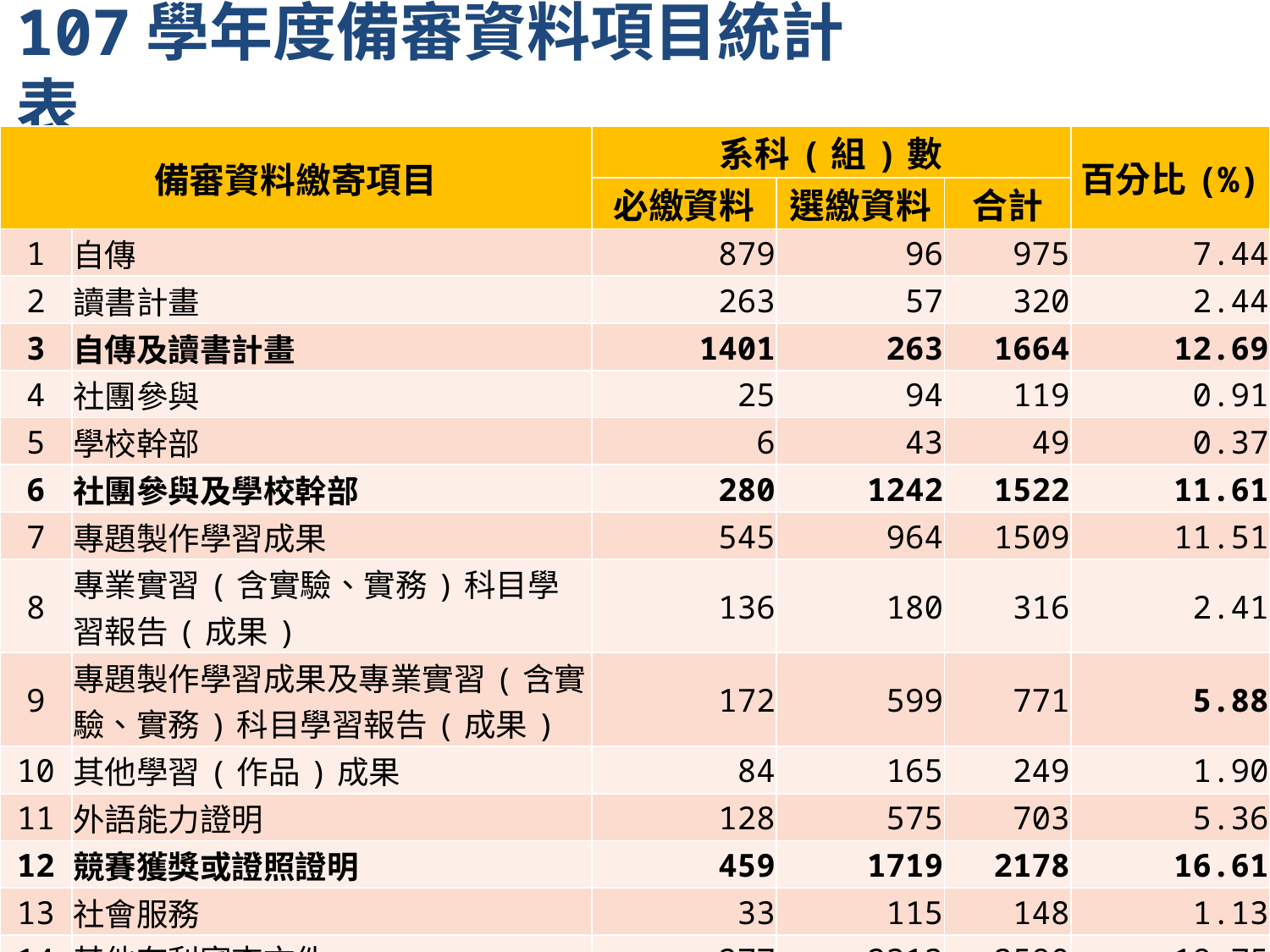

107學年度備審資料項目統計表
| 備審資料繳寄項目 |  | 系科(組)數 |  |  | 百分比(%) |
| --- | --- | --- | --- | --- | --- |
|  |  | 必繳資料 | 選繳資料 | 合計 |  |
| 1 | 自傳 | 879 | 96 | 975 | 7.44 |
| 2 | 讀書計畫 | 263 | 57 | 320 | 2.44 |
| 3 | 自傳及讀書計畫 | 1401 | 263 | 1664 | 12.69 |
| 4 | 社團參與 | 25 | 94 | 119 | 0.91 |
| 5 | 學校幹部 | 6 | 43 | 49 | 0.37 |
| 6 | 社團參與及學校幹部 | 280 | 1242 | 1522 | 11.61 |
| 7 | 專題製作學習成果 | 545 | 964 | 1509 | 11.51 |
| 8 | 專業實習(含實驗、實務)科目學習報告(成果) | 136 | 180 | 316 | 2.41 |
| 9 | 專題製作學習成果及專業實習(含實驗、實務)科目學習報告(成果) | 172 | 599 | 771 | 5.88 |
| 10 | 其他學習(作品)成果 | 84 | 165 | 249 | 1.90 |
| 11 | 外語能力證明 | 128 | 575 | 703 | 5.36 |
| 12 | 競賽獲獎或證照證明 | 459 | 1719 | 2178 | 16.61 |
| 13 | 社會服務 | 33 | 115 | 148 | 1.13 |
| 14 | 其他有利審查文件 | 277 | 2313 | 2590 | 19.75 |
8